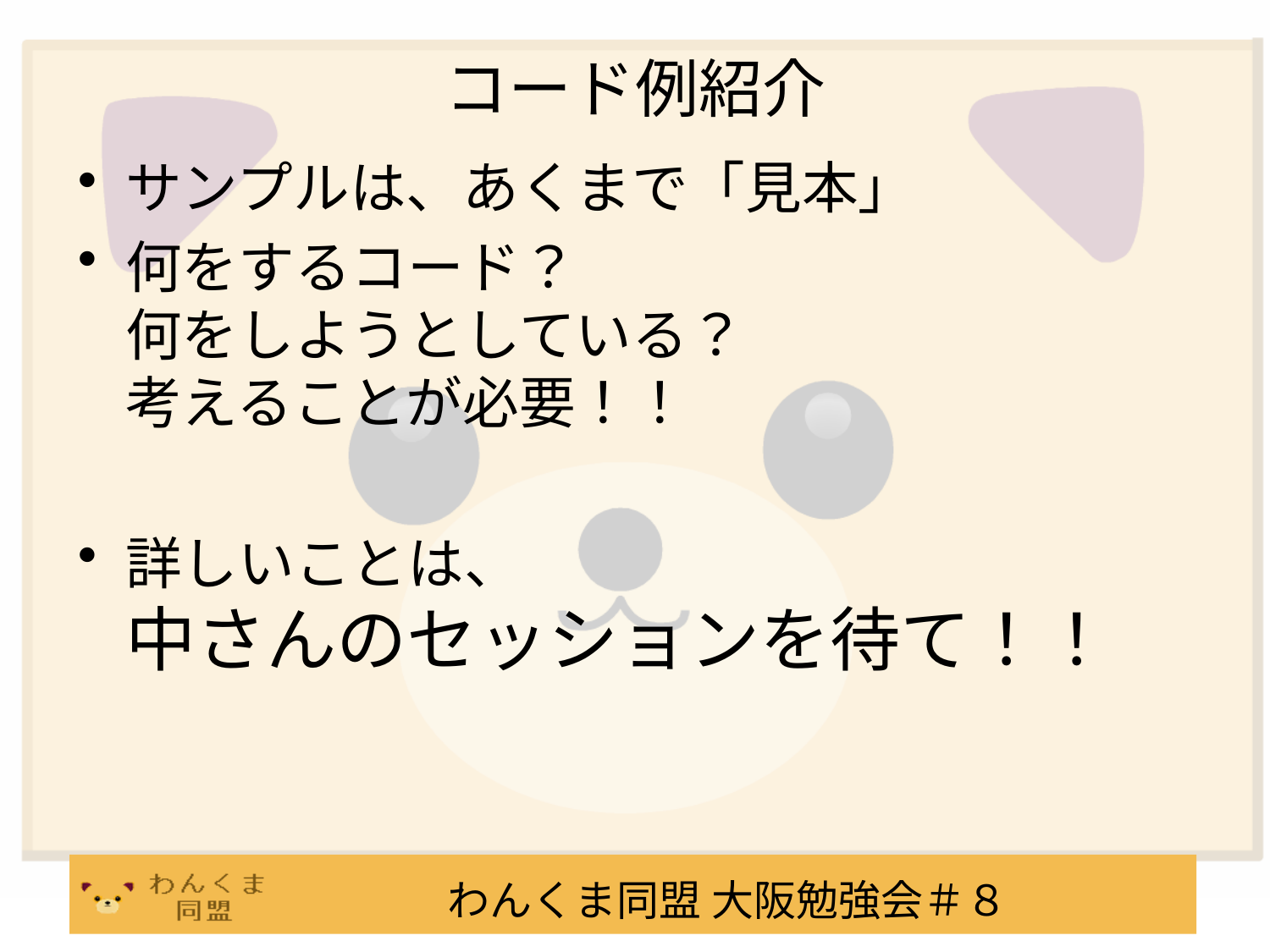

# コード例紹介
サンプルは、あくまで「見本」
何をするコード？
何をしようとしている？
考えることが必要！！

詳しいことは、
中さんのセッションを待て！！
わんくま同盟 大阪勉強会＃８